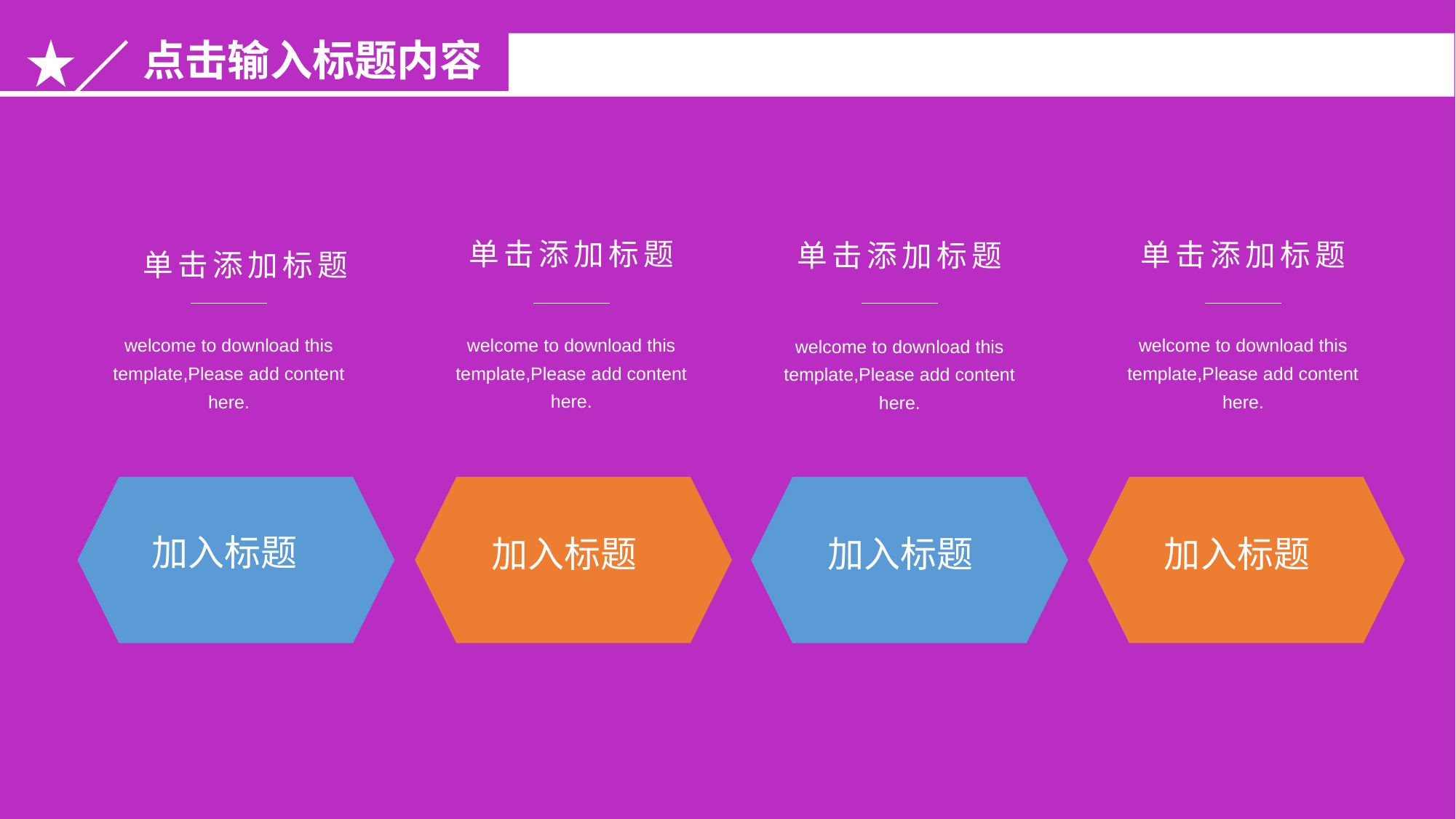

单击添加标题
单击添加标题
单击添加标题
单击添加标题
welcome to download this template,Please add content here.
welcome to download this template,Please add content here.
welcome to download this template,Please add content here.
welcome to download this template,Please add content here.

加入标题
加入标题
加入标题
加入标题